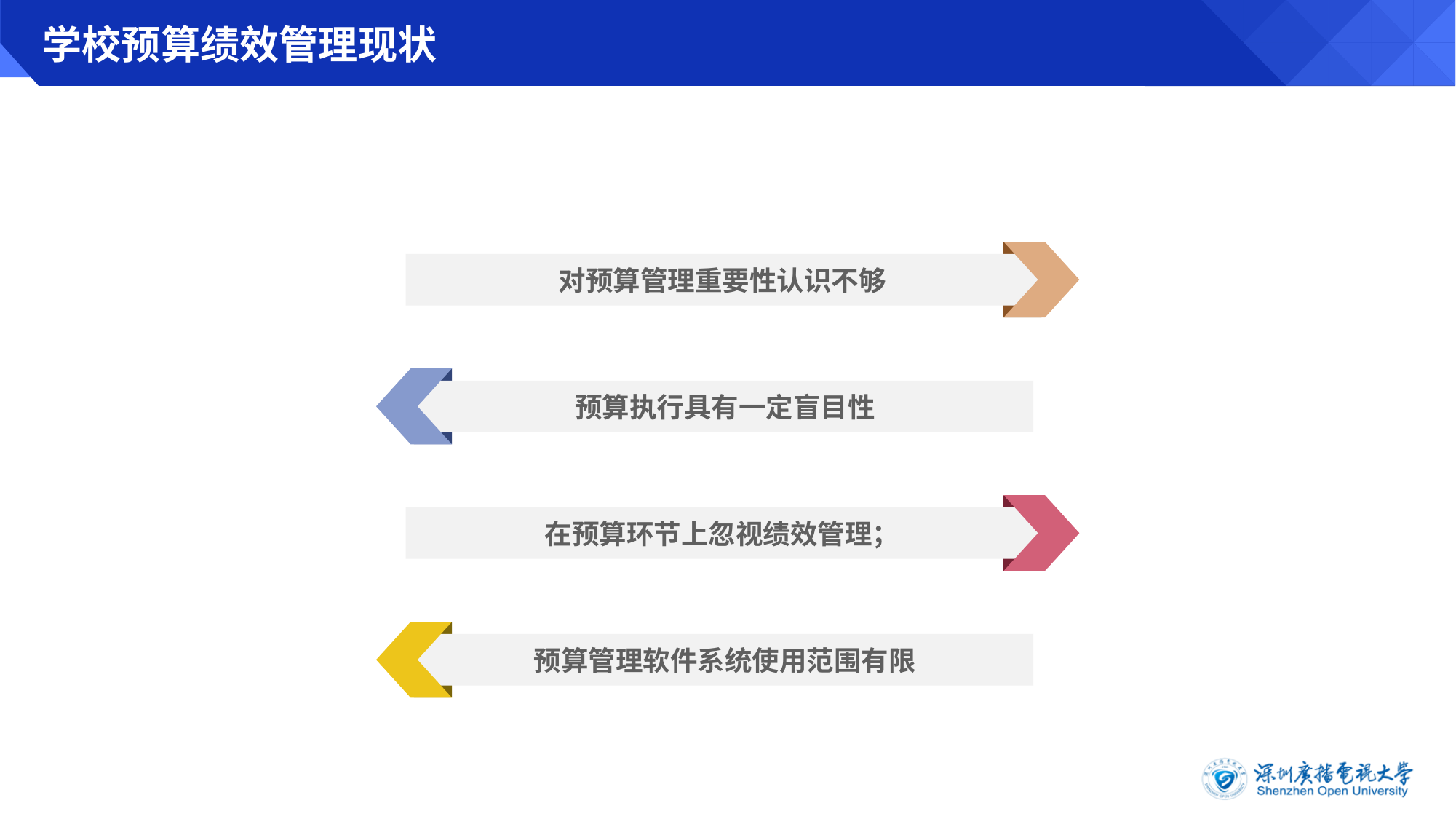

学校预算绩效管理现状

对预算管理重要性认识不够

预算执行具有一定盲目性

在预算环节上忽视绩效管理；

预算管理软件系统使用范围有限